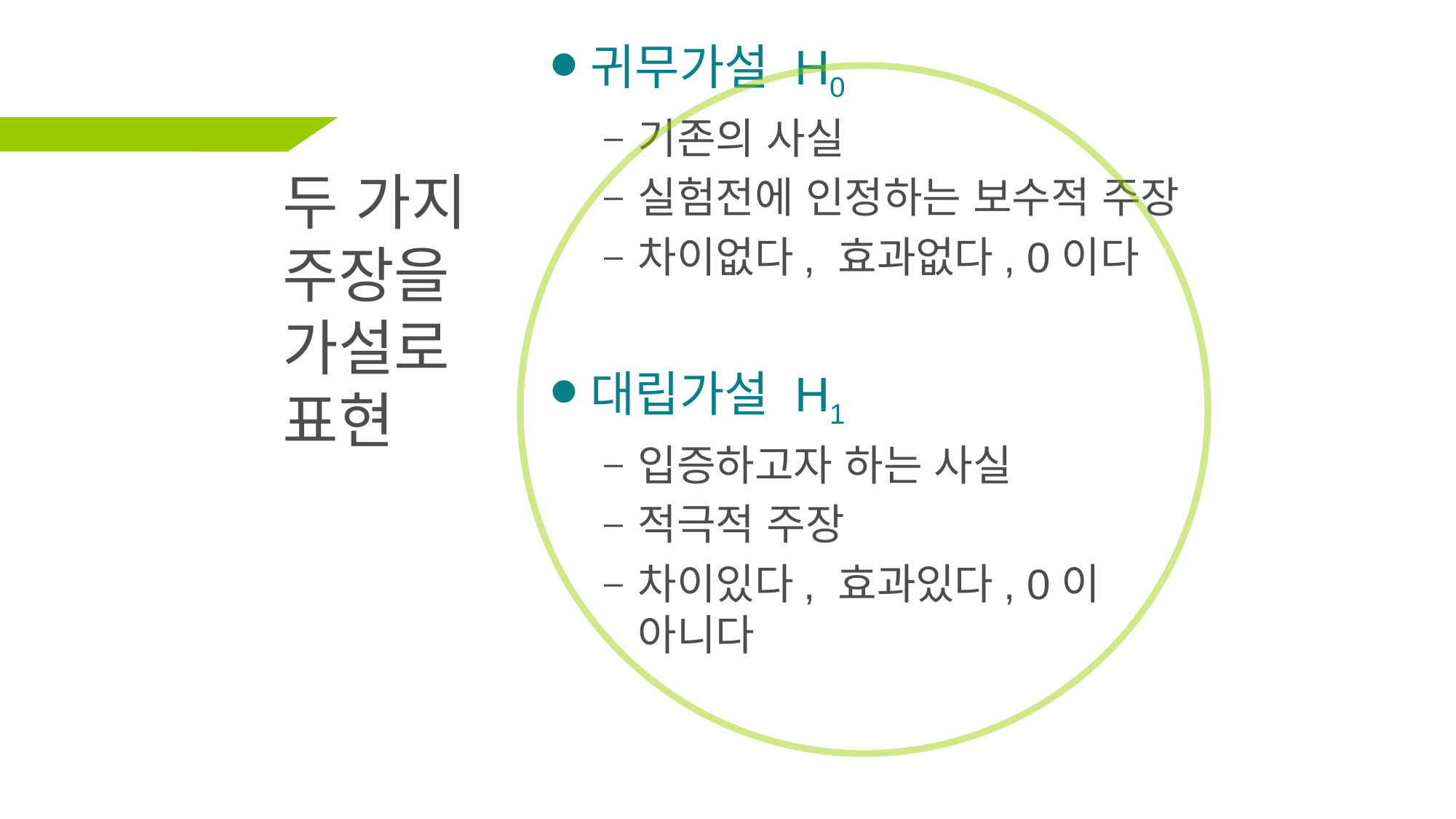

귀무가설 H0
기존의 사실
실험전에 인정하는 보수적 주장
차이없다, 효과없다, 0이다

대립가설 H1
입증하고자 하는 사실
적극적 주장
차이있다, 효과있다, 0이 아니다

# 두 가지 주장을 가설로 표현